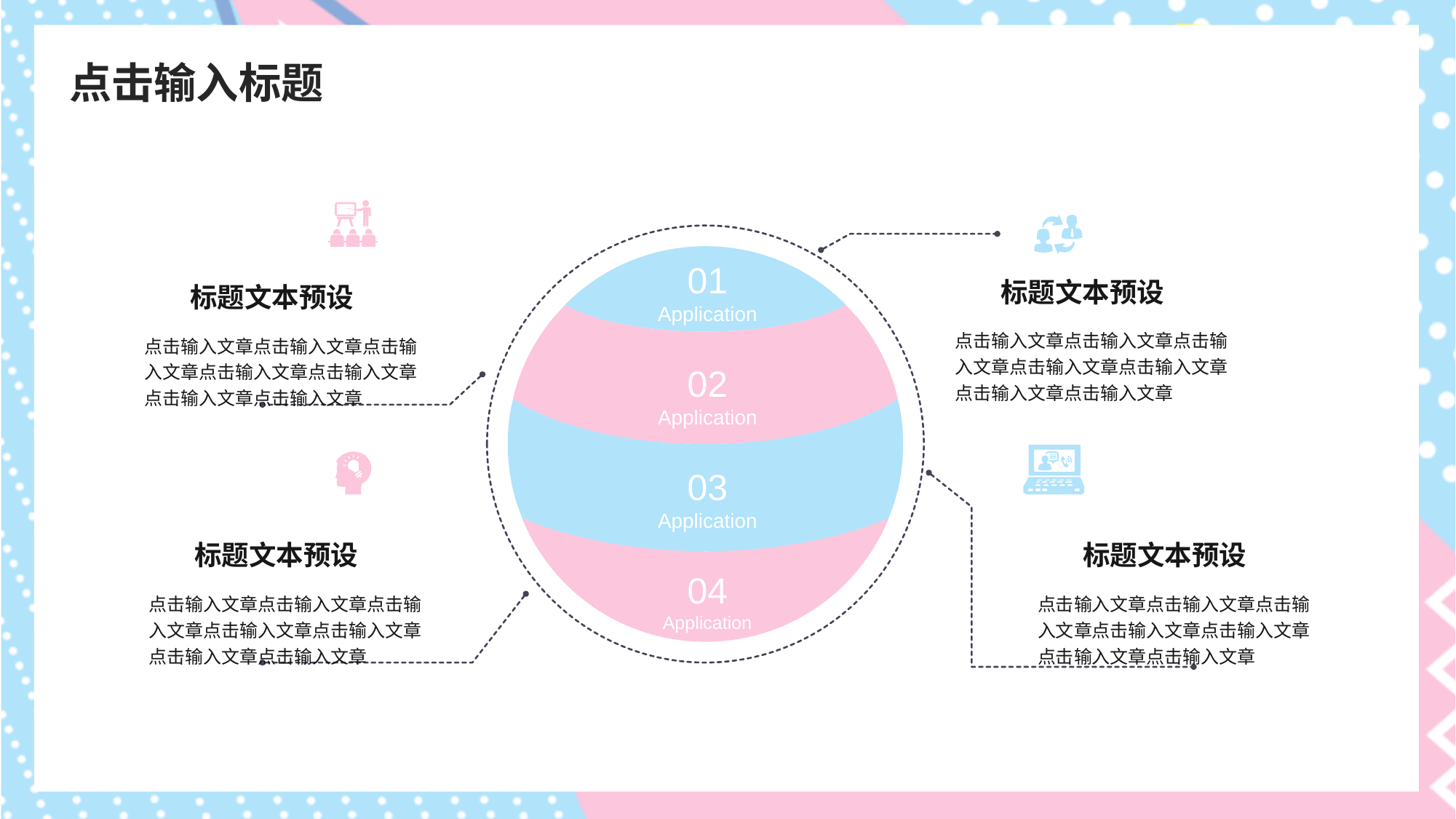

点击输入标题

01
Application

02
Application

03
Application

04
Application
标题文本预设
标题文本预设
点击输入文章点击输入文章点击输入文章点击输入文章点击输入文章点击输入文章点击输入文章
点击输入文章点击输入文章点击输入文章点击输入文章点击输入文章点击输入文章点击输入文章

标题文本预设
标题文本预设
点击输入文章点击输入文章点击输入文章点击输入文章点击输入文章点击输入文章点击输入文章
点击输入文章点击输入文章点击输入文章点击输入文章点击输入文章点击输入文章点击输入文章